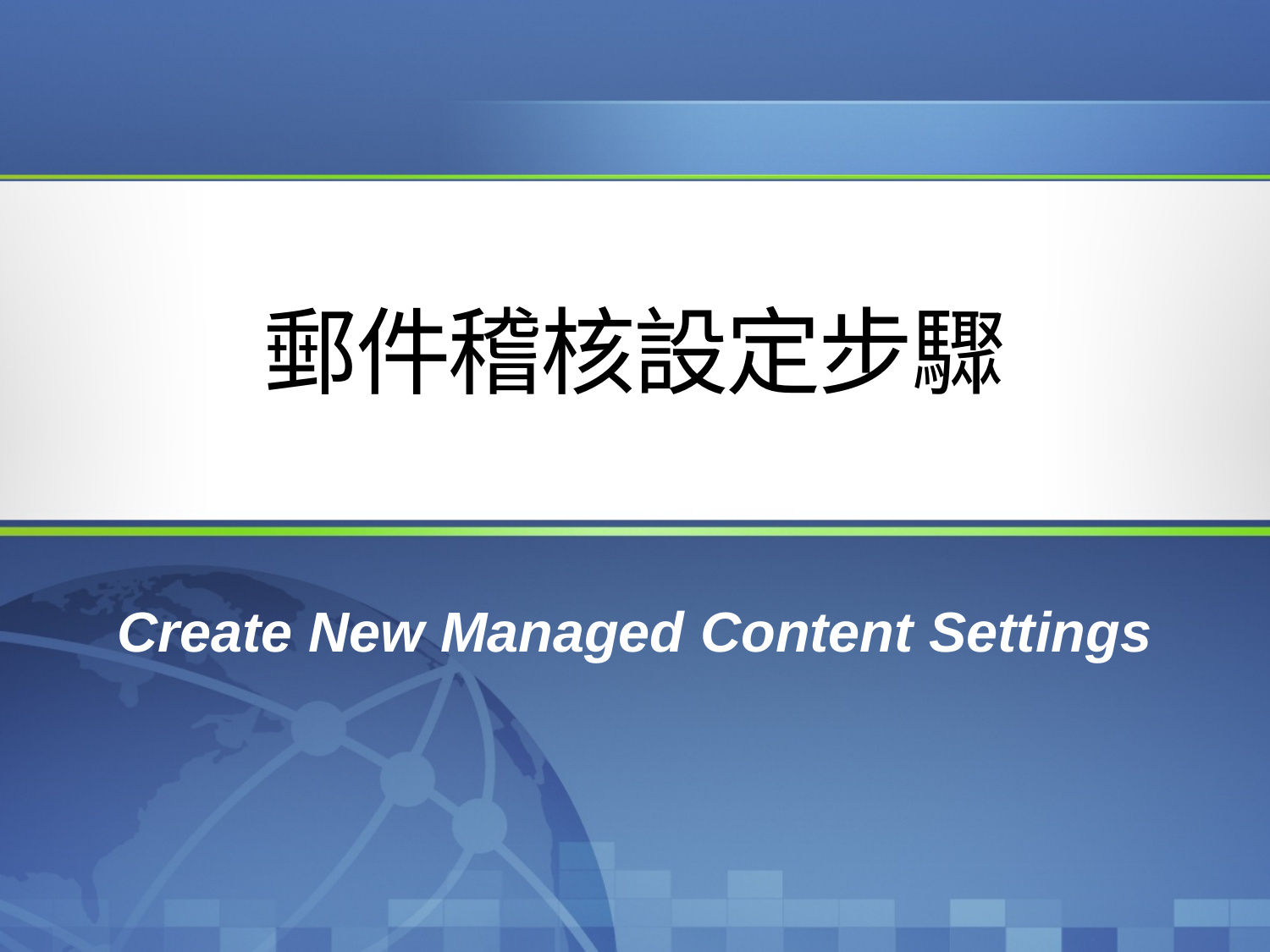

# 郵件稽核設定步驟
Create New Managed Content Settings